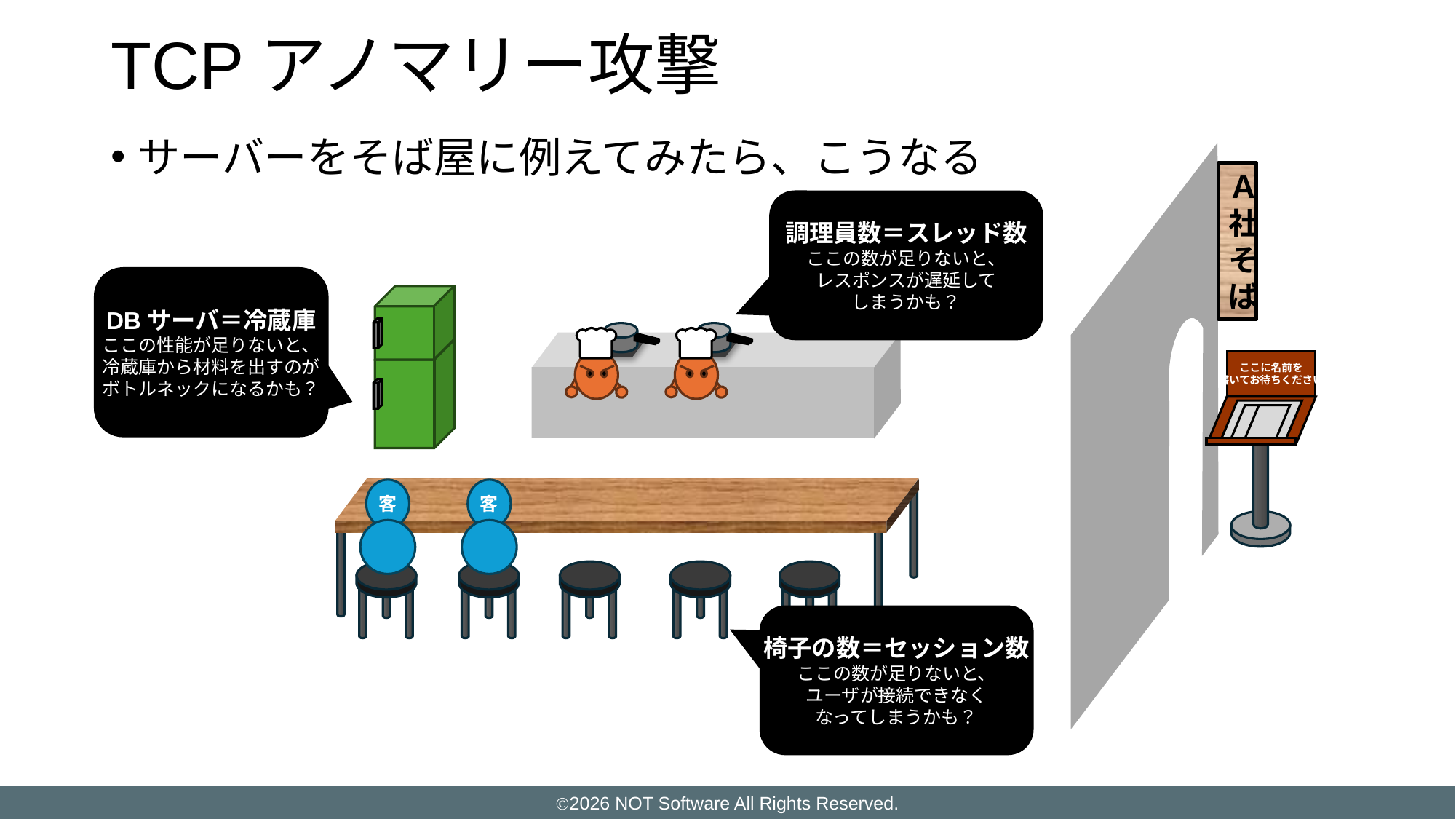

# TCPアノマリー攻撃
サーバーをそば屋に例えてみたら、こうなる

Ａ社そば
調理員数＝スレッド数
ここの数が足りないと、
レスポンスが遅延して
しまうかも？
DBサーバ＝冷蔵庫
ここの性能が足りないと、
冷蔵庫から材料を出すのが
ボトルネックになるかも？

ここに名前を
書いてお待ちください

客

客

椅子の数＝セッション数
ここの数が足りないと、
ユーザが接続できなく
なってしまうかも？